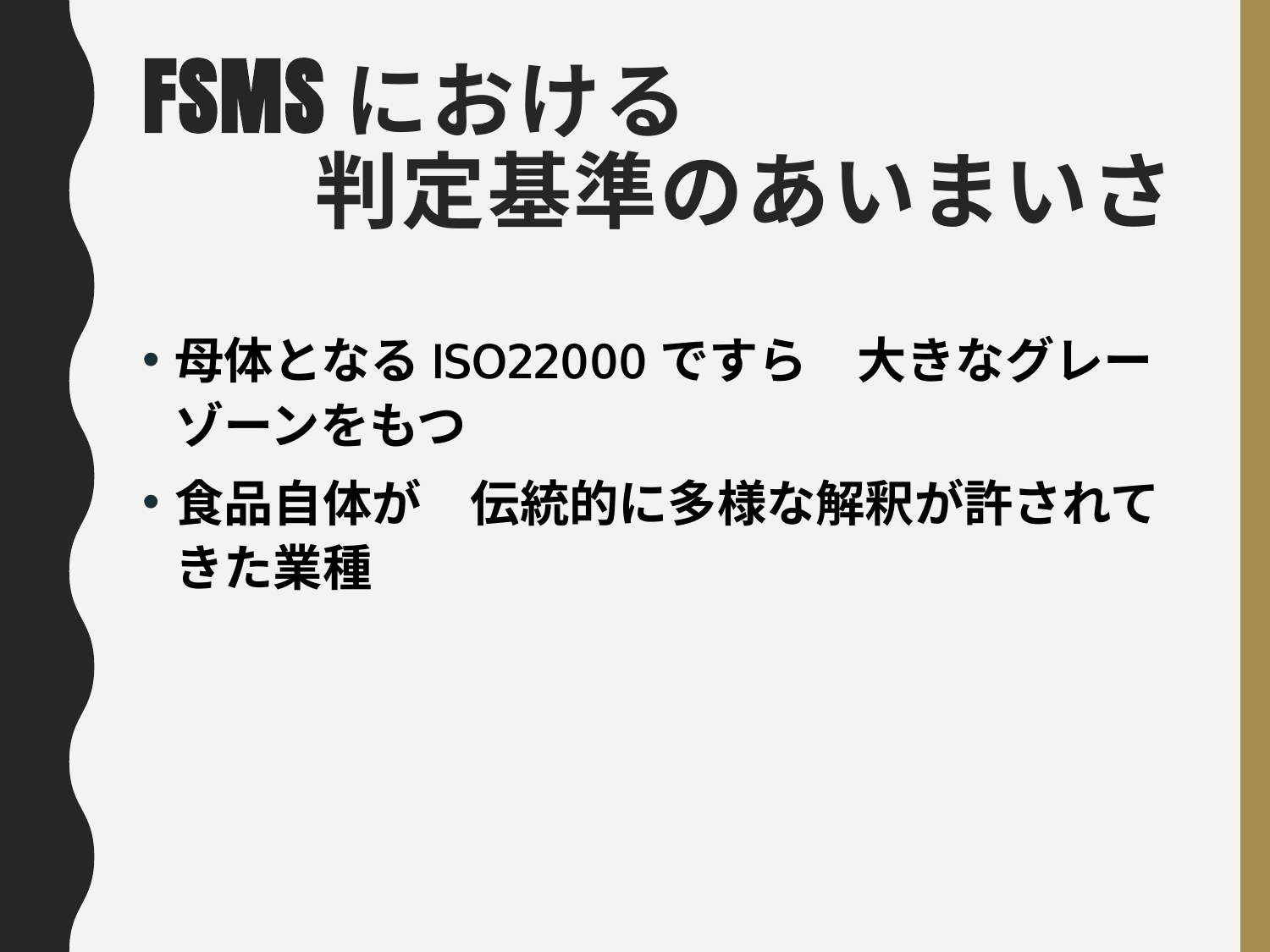

# FSMSにおける　　　　　　　判定基準のあいまいさ
母体となるISO22000ですら　大きなグレーゾーンをもつ
食品自体が　伝統的に多様な解釈が許されてきた業種